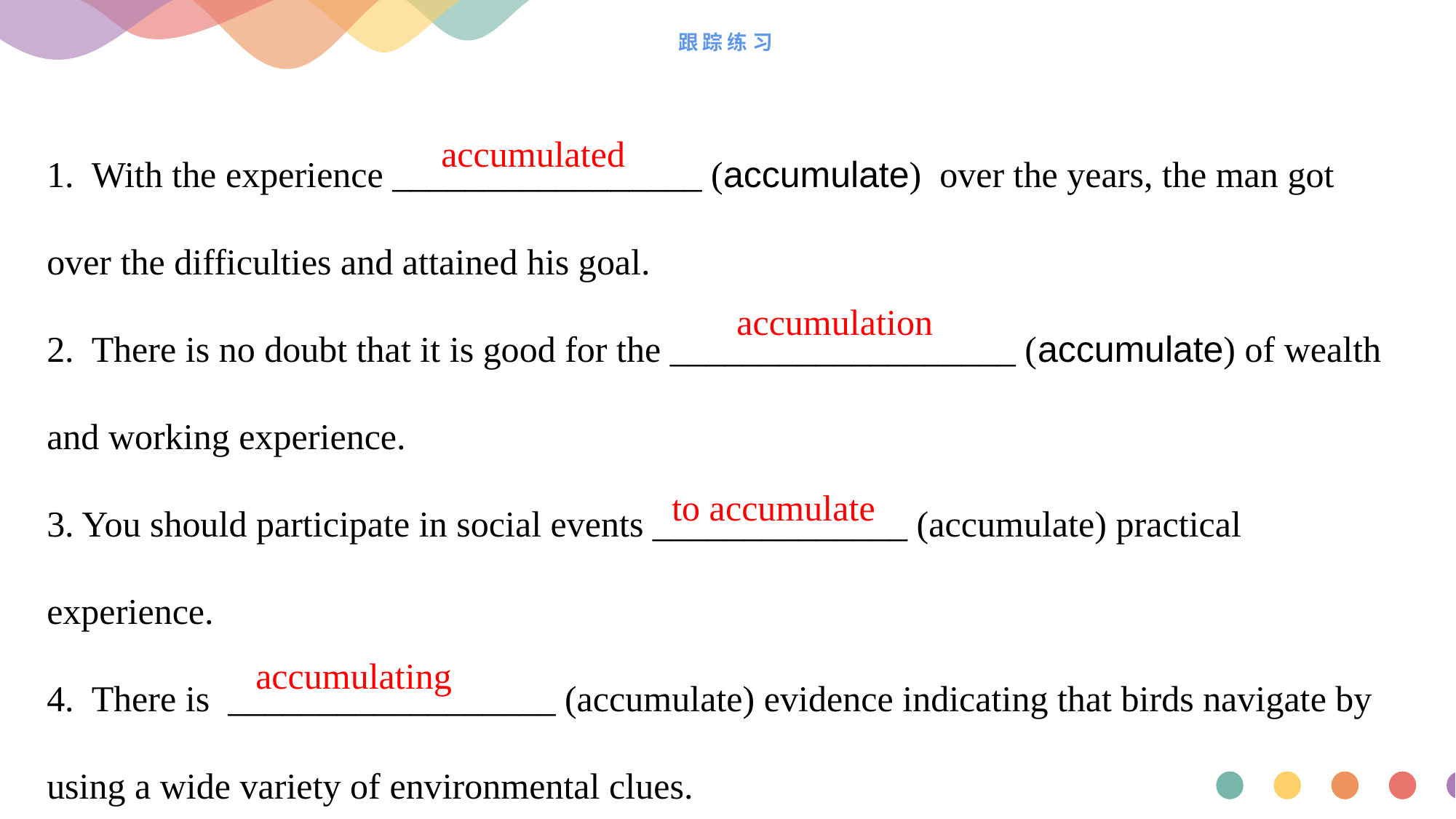

# 跟踪练习
1.  With the experience _________________ (accumulate)  over the years, the man got over the difficulties and attained his goal.
2.  There is no doubt that it is good for the ___________________ (accumulate) of wealth and working experience.
3. You should participate in social events ______________ (accumulate) practical experience.
4.  There is  __________________ (accumulate) evidence indicating that birds navigate by using a wide variety of environmental clues.
 accumulated
 accumulation
to accumulate
 accumulating